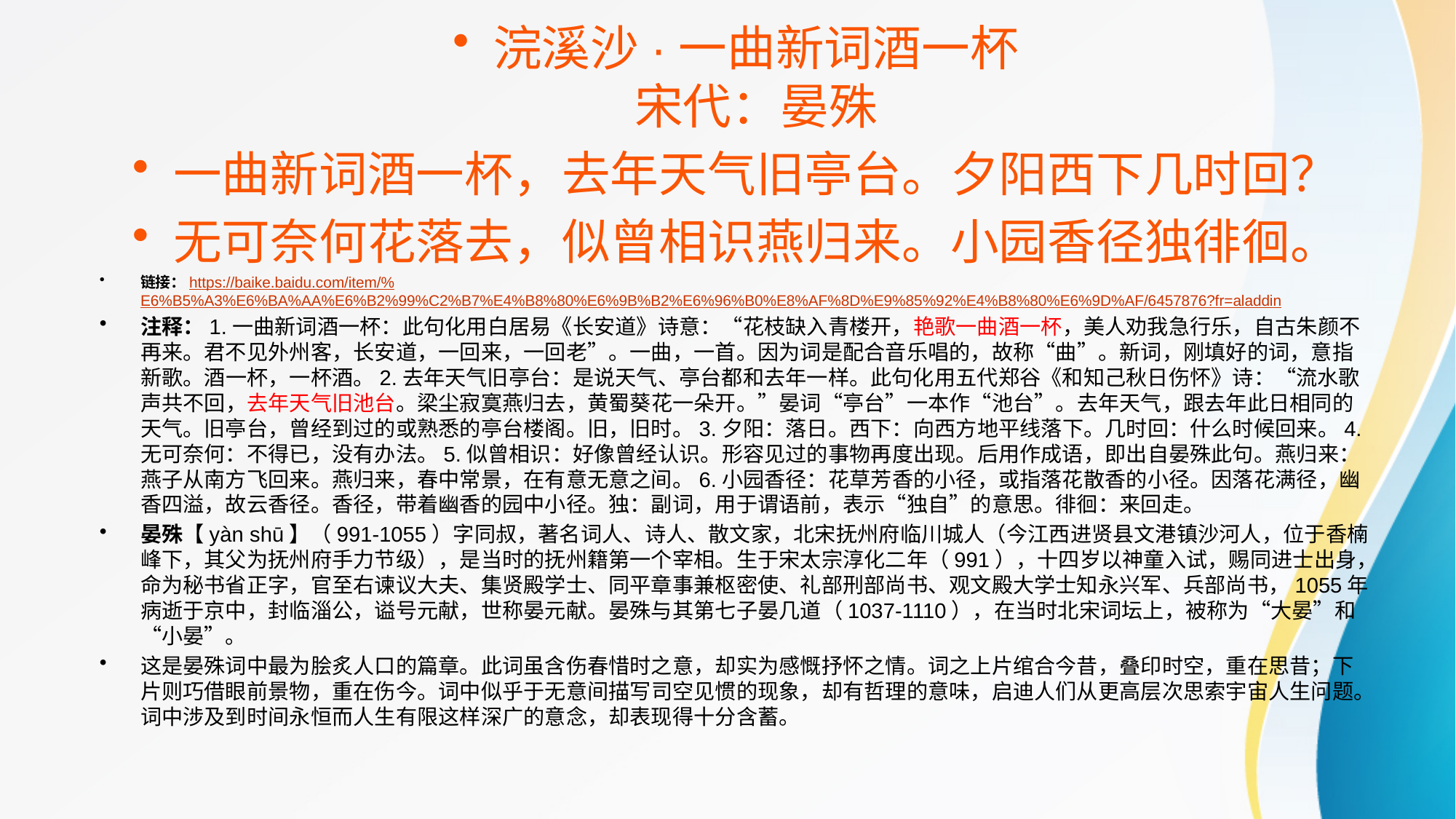

浣溪沙·一曲新词酒一杯
宋代：晏殊
一曲新词酒一杯，去年天气旧亭台。夕阳西下几时回？
无可奈何花落去，似曾相识燕归来。小园香径独徘徊。
链接：https://baike.baidu.com/item/%E6%B5%A3%E6%BA%AA%E6%B2%99%C2%B7%E4%B8%80%E6%9B%B2%E6%96%B0%E8%AF%8D%E9%85%92%E4%B8%80%E6%9D%AF/6457876?fr=aladdin
注释：1.一曲新词酒一杯：此句化用白居易《长安道》诗意：“花枝缺入青楼开，艳歌一曲酒一杯，美人劝我急行乐，自古朱颜不再来。君不见外州客，长安道，一回来，一回老”。一曲，一首。因为词是配合音乐唱的，故称“曲”。新词，刚填好的词，意指新歌。酒一杯，一杯酒。2.去年天气旧亭台：是说天气、亭台都和去年一样。此句化用五代郑谷《和知己秋日伤怀》诗：“流水歌声共不回，去年天气旧池台。梁尘寂寞燕归去，黄蜀葵花一朵开。”晏词“亭台”一本作“池台”。去年天气，跟去年此日相同的天气。旧亭台，曾经到过的或熟悉的亭台楼阁。旧，旧时。3.夕阳：落日。西下：向西方地平线落下。几时回：什么时候回来。4.无可奈何：不得已，没有办法。5.似曾相识：好像曾经认识。形容见过的事物再度出现。后用作成语，即出自晏殊此句。燕归来：燕子从南方飞回来。燕归来，春中常景，在有意无意之间。6.小园香径：花草芳香的小径，或指落花散香的小径。因落花满径，幽香四溢，故云香径。香径，带着幽香的园中小径。独：副词，用于谓语前，表示“独自”的意思。徘徊：来回走。
晏殊【yàn shū】（991-1055）字同叔，著名词人、诗人、散文家，北宋抚州府临川城人（今江西进贤县文港镇沙河人，位于香楠峰下，其父为抚州府手力节级），是当时的抚州籍第一个宰相。生于宋太宗淳化二年（991），十四岁以神童入试，赐同进士出身，命为秘书省正字，官至右谏议大夫、集贤殿学士、同平章事兼枢密使、礼部刑部尚书、观文殿大学士知永兴军、兵部尚书，1055年病逝于京中，封临淄公，谥号元献，世称晏元献。晏殊与其第七子晏几道（1037-1110），在当时北宋词坛上，被称为“大晏”和“小晏”。
这是晏殊词中最为脍炙人口的篇章。此词虽含伤春惜时之意，却实为感慨抒怀之情。词之上片绾合今昔，叠印时空，重在思昔；下片则巧借眼前景物，重在伤今。词中似乎于无意间描写司空见惯的现象，却有哲理的意味，启迪人们从更高层次思索宇宙人生问题。词中涉及到时间永恒而人生有限这样深广的意念，却表现得十分含蓄。